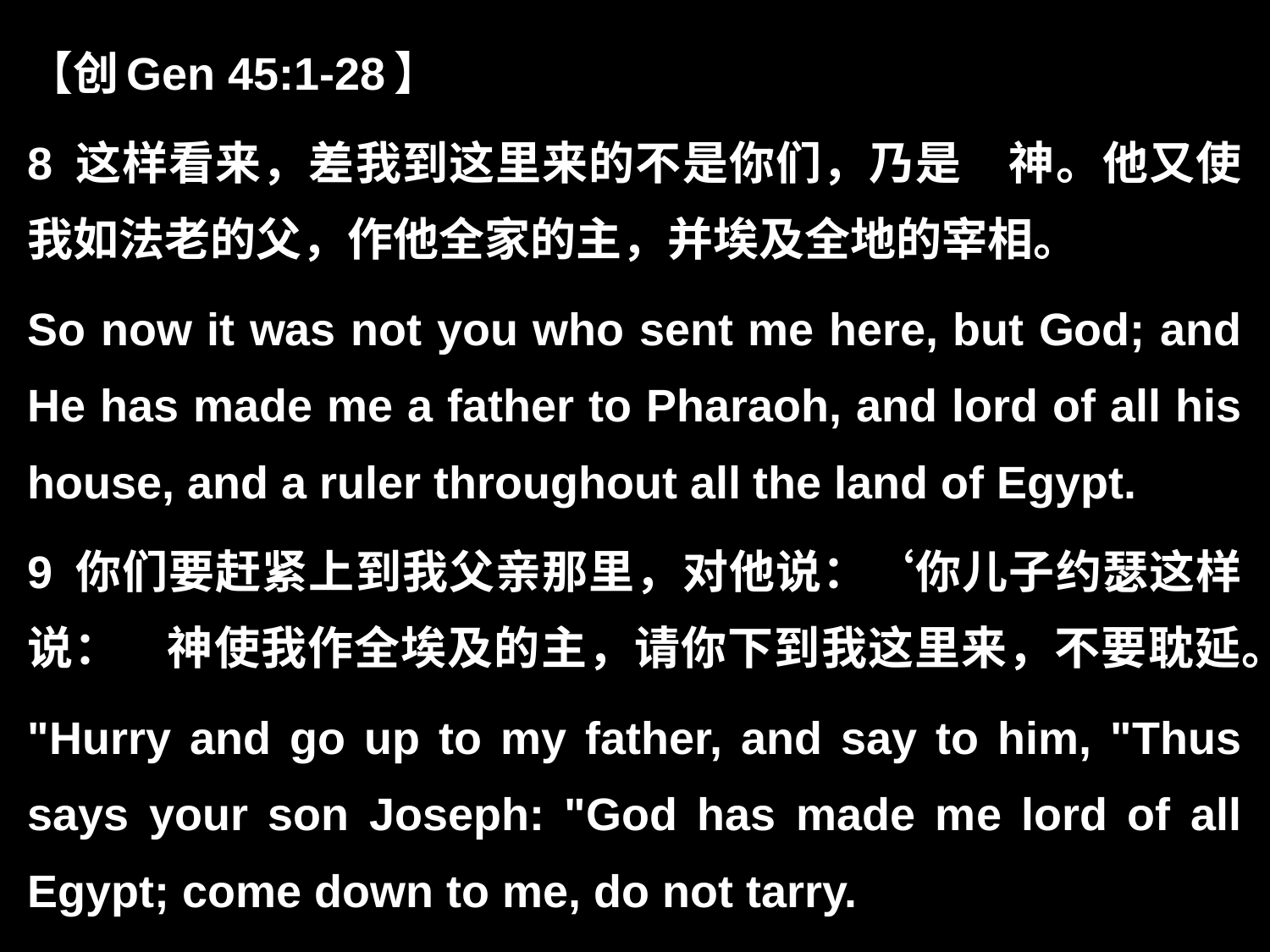

【创Gen 45:1-28】
8 这样看来，差我到这里来的不是你们，乃是　神。他又使我如法老的父，作他全家的主，并埃及全地的宰相。
So now it was not you who sent me here, but God; and He has made me a father to Pharaoh, and lord of all his house, and a ruler throughout all the land of Egypt.
9 你们要赶紧上到我父亲那里，对他说：‘你儿子约瑟这样说：　神使我作全埃及的主，请你下到我这里来，不要耽延。
"Hurry and go up to my father, and say to him, "Thus says your son Joseph: "God has made me lord of all Egypt; come down to me, do not tarry.